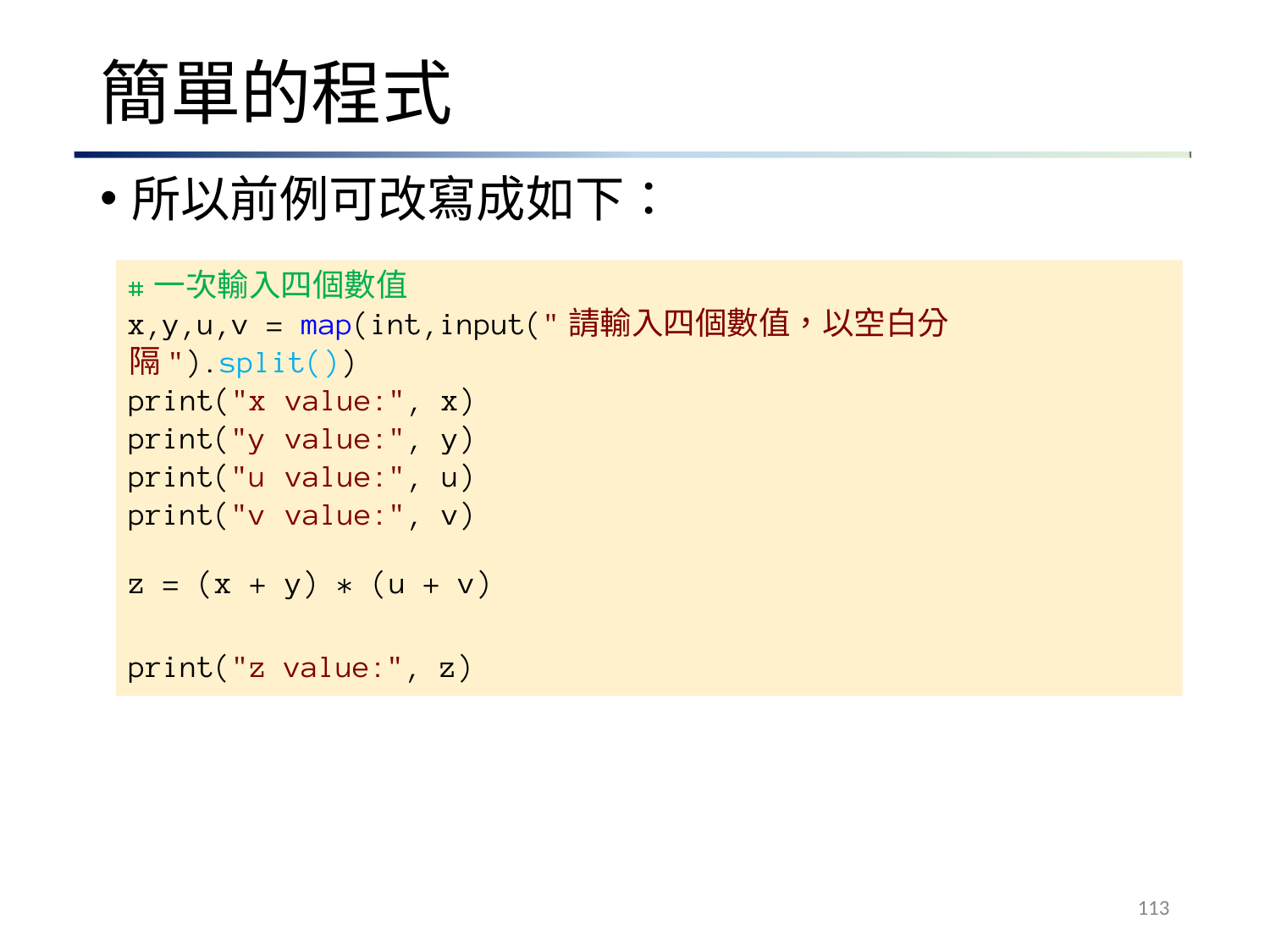

# 簡單的程式
所以前例可改寫成如下：

#一次輸入四個數值
x,y,u,v = map(int,input("請輸入四個數值，以空白分隔").split())
| print("x | value:", | x) |
| --- | --- | --- |
| print("y | value:", | y) |
| print("u | value:", | u) |
| print("v | value:", | v) |
| z = (x + | y) \* (u + v) |  |
print("z value:", z)
113